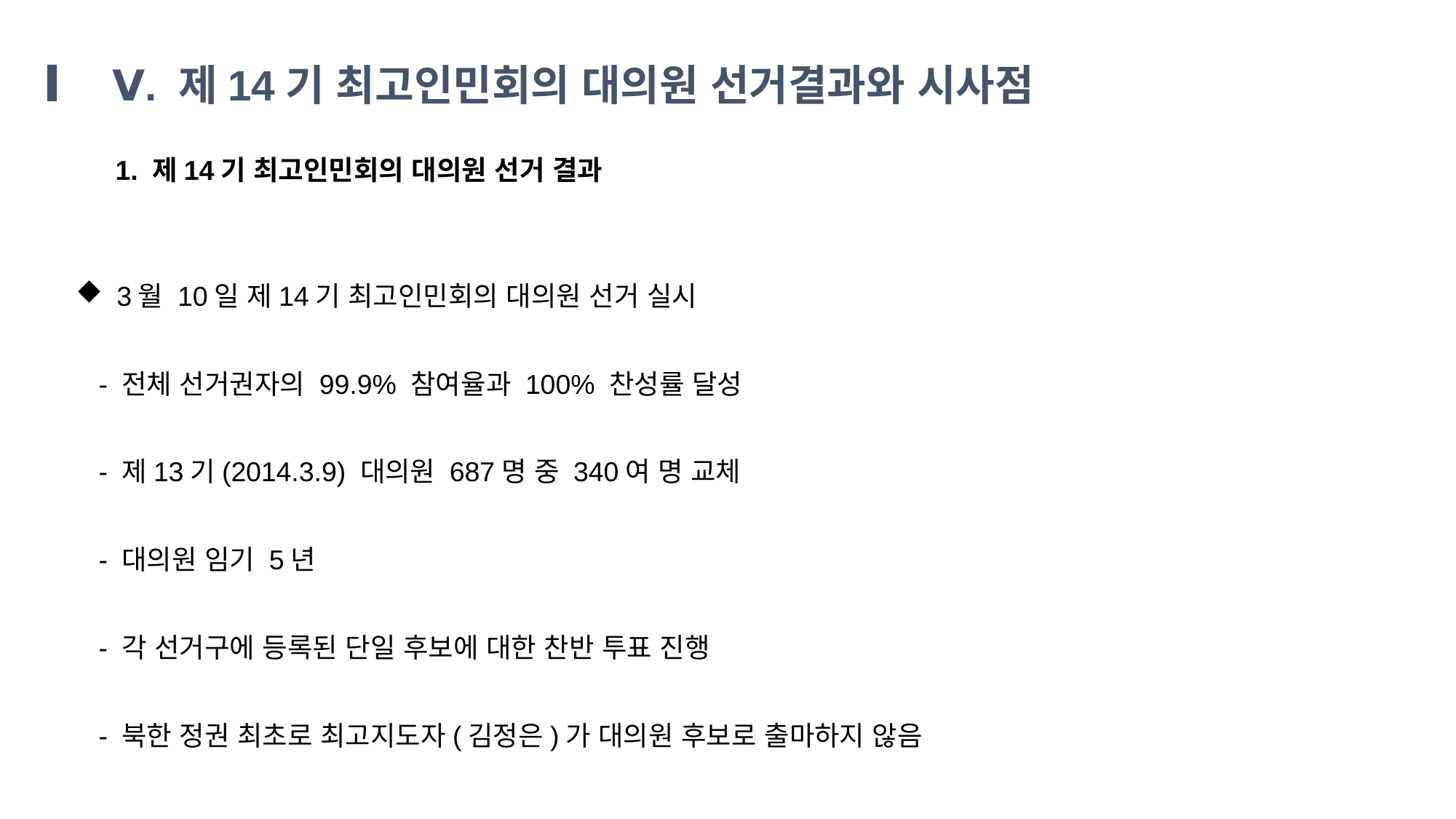

Ⅴ. 제14기 최고인민회의 대의원 선거결과와 시사점

1. 제14기 최고인민회의 대의원 선거 결과
3월 10일 제14기 최고인민회의 대의원 선거 실시
   - 전체 선거권자의 99.9% 참여율과 100% 찬성률 달성
   - 제13기(2014.3.9) 대의원 687명 중 340여 명 교체
   - 대의원 임기 5년
   - 각 선거구에 등록된 단일 후보에 대한 찬반 투표 진행
   - 북한 정권 최초로 최고지도자(김정은)가 대의원 후보로 출마하지 않음